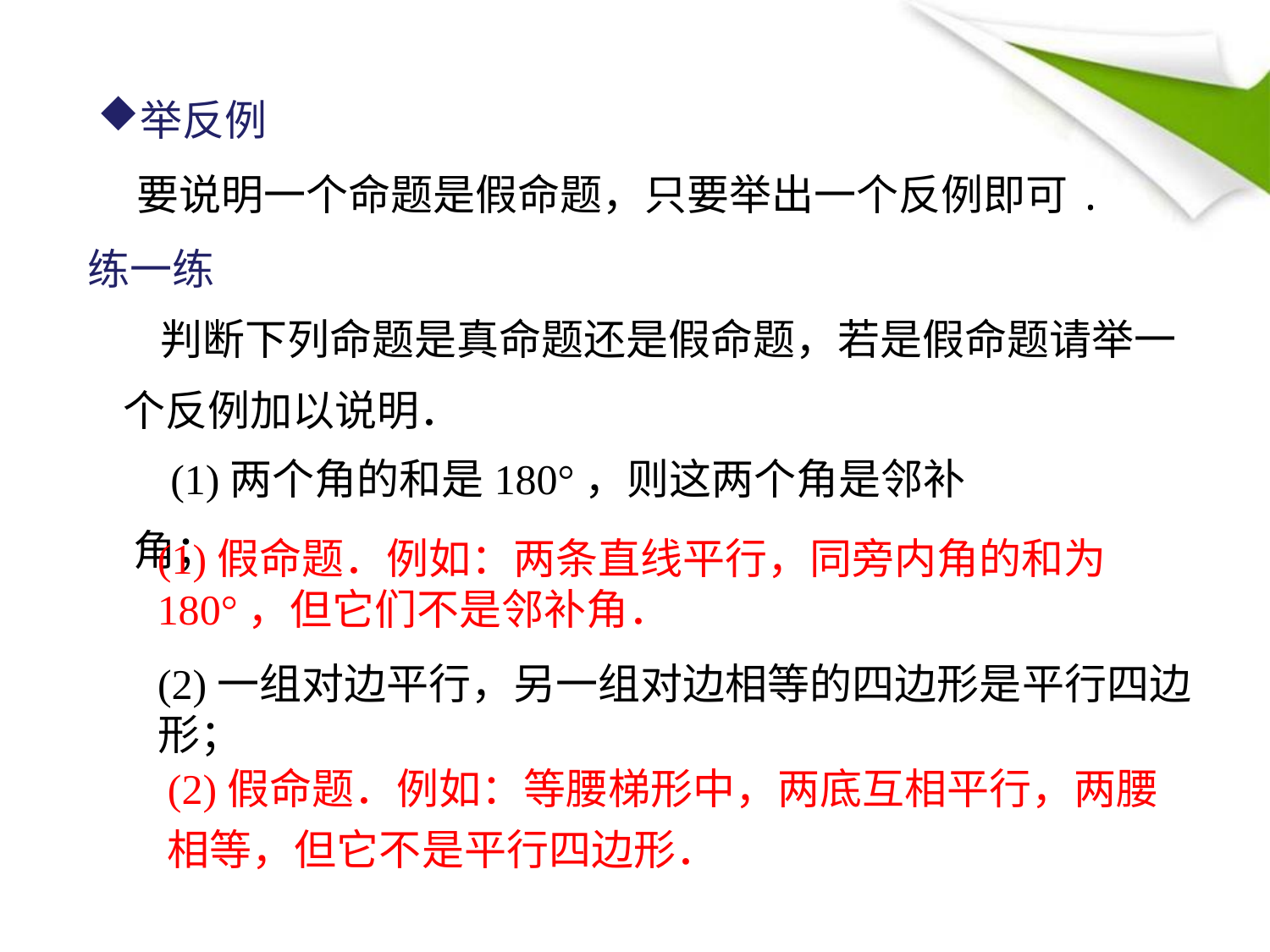

举反例
   要说明一个命题是假命题，只要举出一个反例即可.
练一练
判断下列命题是真命题还是假命题，若是假命题请举一个反例加以说明．
(1)两个角的和是180°，则这两个角是邻补角；
(1)假命题．例如：两条直线平行，同旁内角的和为180°，但它们不是邻补角．
(2)一组对边平行，另一组对边相等的四边形是平行四边形；
(2)假命题．例如：等腰梯形中，两底互相平行，两腰相等，但它不是平行四边形．